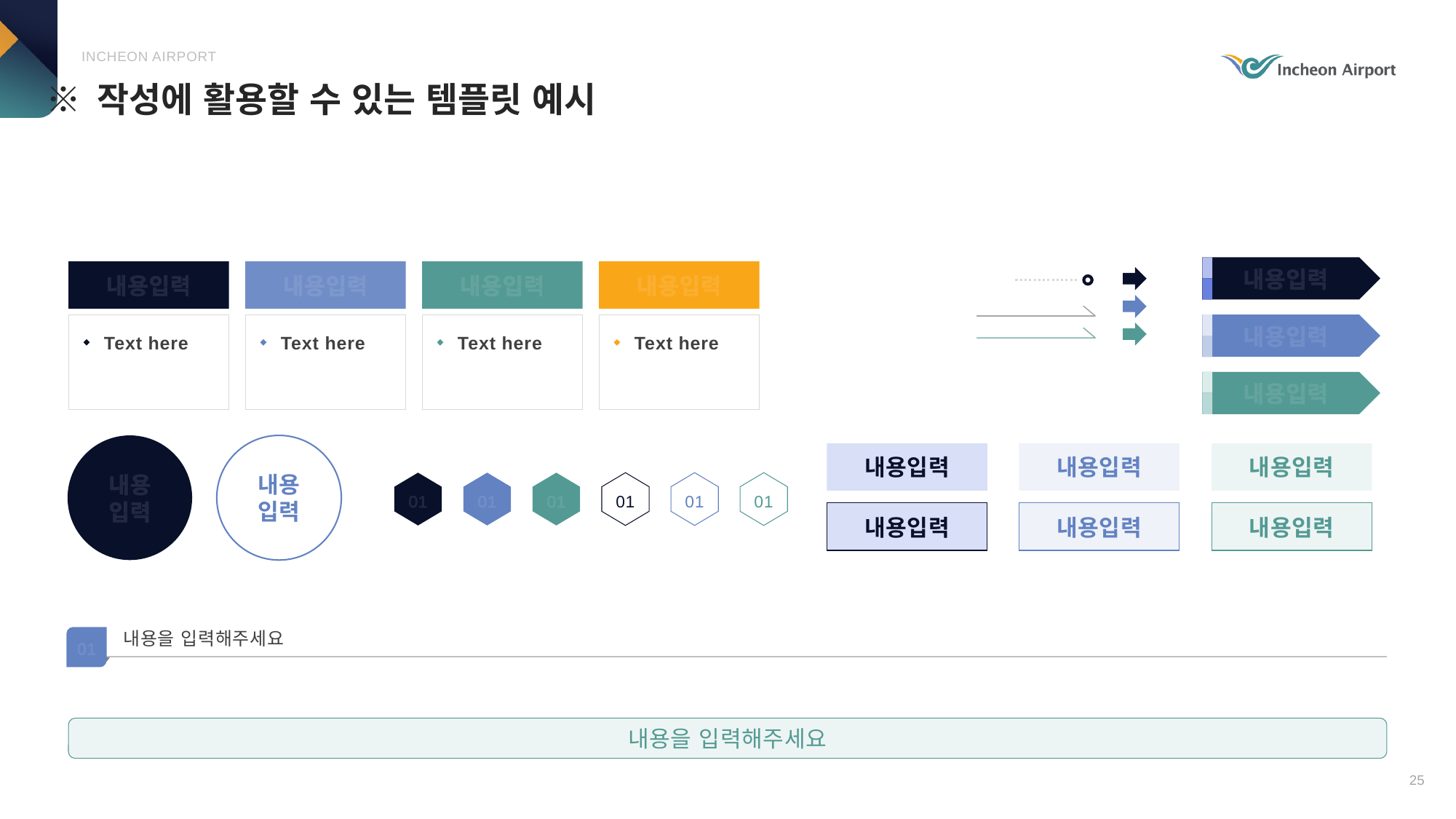

※ 작성에 활용할 수 있는 템플릿 예시

내용입력

내용입력

Text here

내용입력

Text here

내용입력

Text here

내용입력

Text here

내용입력

내용입력

내용
입력

내용
입력

내용입력

내용입력

내용입력

내용입력

내용입력

내용입력

01

01

01

01

01

01
내용을 입력해주세요

01

내용을 입력해주세요